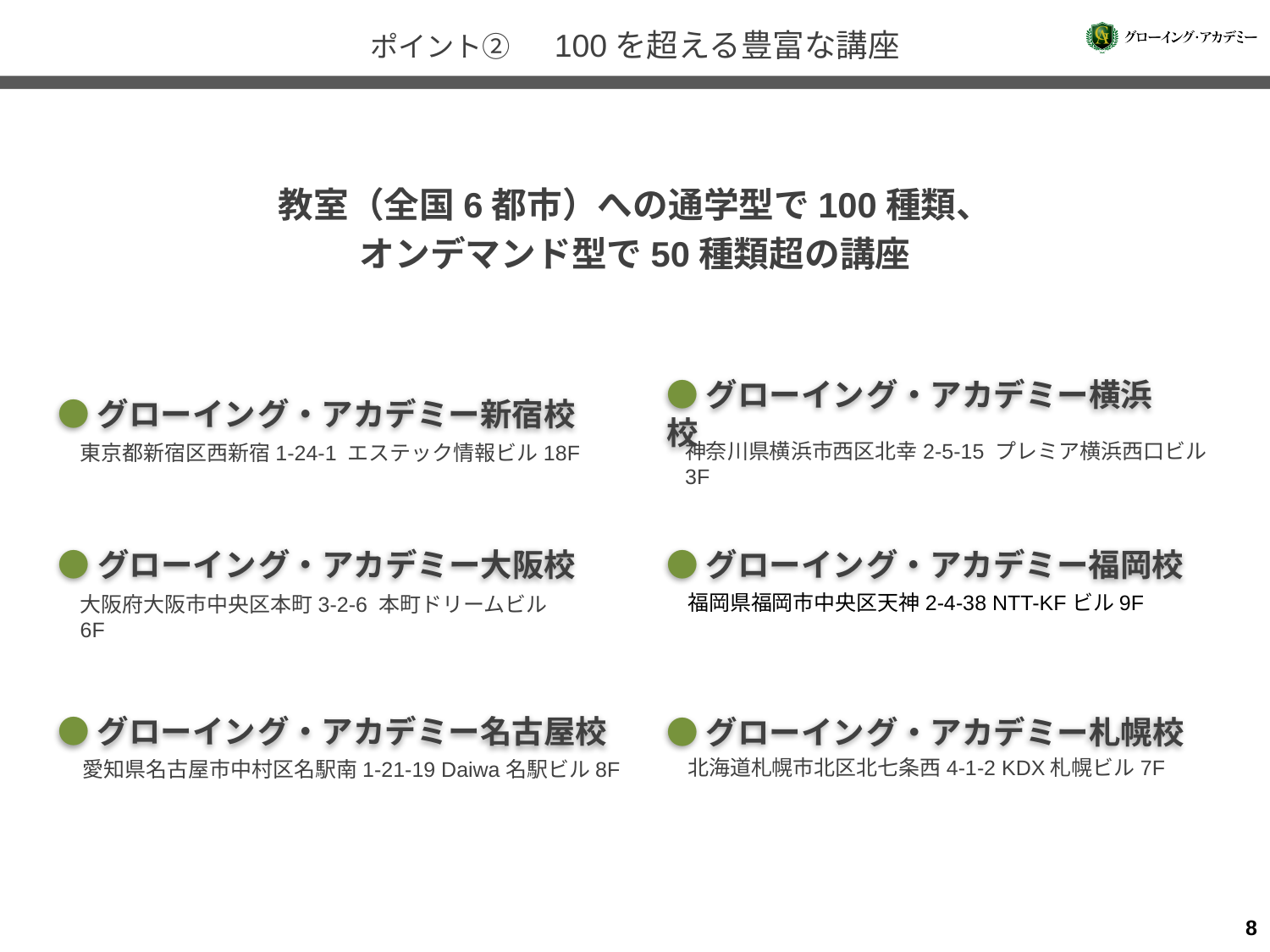

# ポイント②　100を超える豊富な講座
教室（全国6都市）への通学型で100種類、
オンデマンド型で50種類超の講座
●グローイング・アカデミー新宿校
●グローイング・アカデミー横浜校
神奈川県横浜市西区北幸2-5-15 プレミア横浜西口ビル3F
東京都新宿区西新宿1-24-1 エステック情報ビル18F
●グローイング・アカデミー大阪校
●グローイング・アカデミー福岡校
福岡県福岡市中央区天神2-4-38 NTT-KFビル9F
大阪府大阪市中央区本町3-2-6 本町ドリームビル6F
●グローイング・アカデミー名古屋校
●グローイング・アカデミー札幌校
北海道札幌市北区北七条西4-1-2 KDX札幌ビル7F
愛知県名古屋市中村区名駅南1-21-19 Daiwa名駅ビル8F
8